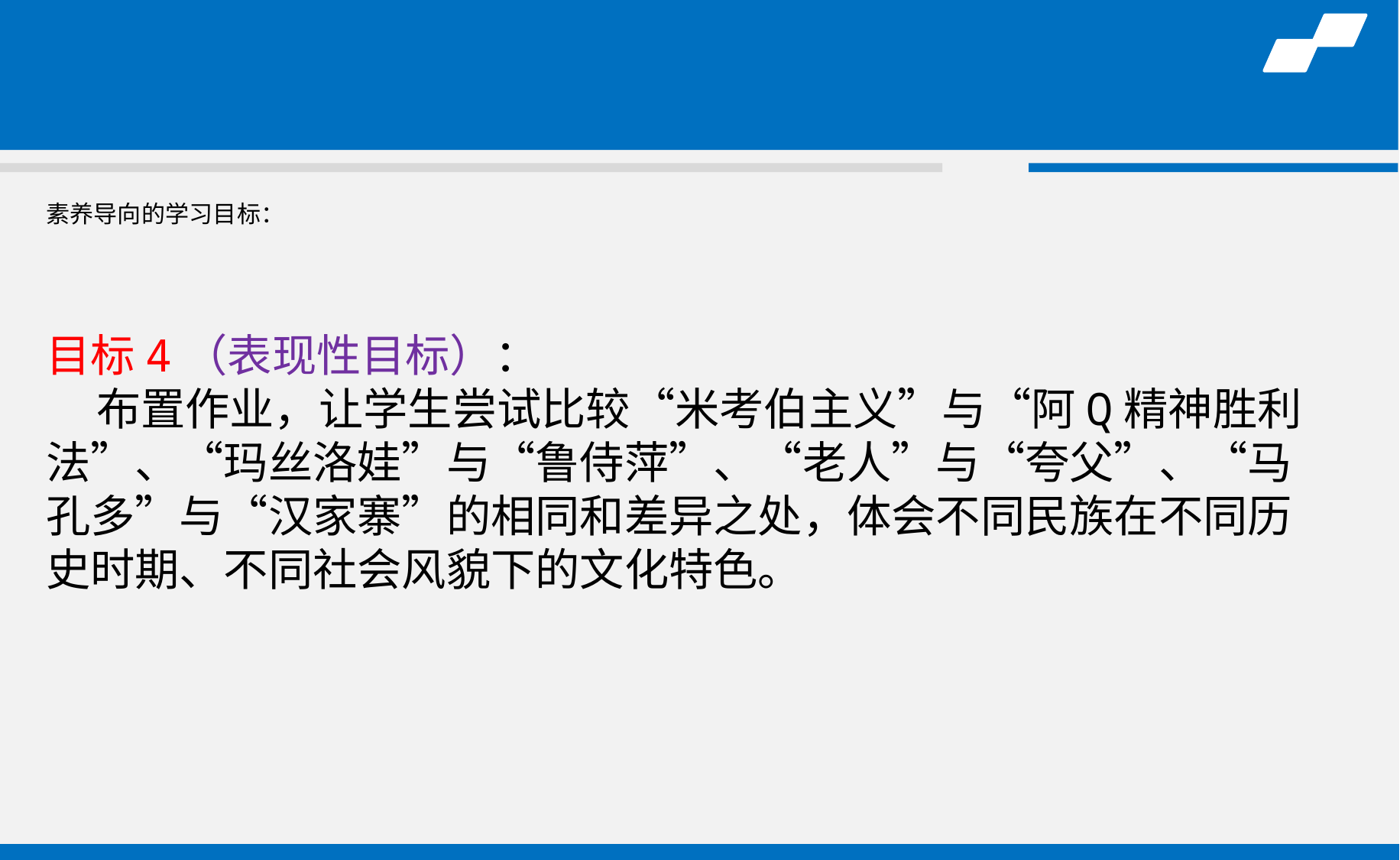

# 素养导向的学习目标：
目标4（表现性目标）：
    布置作业，让学生尝试比较“米考伯主义”与“阿Q精神胜利法”、“玛丝洛娃”与“鲁侍萍”、“老人”与“夸父”、“马孔多”与“汉家寨”的相同和差异之处，体会不同民族在不同历史时期、不同社会风貌下的文化特色。